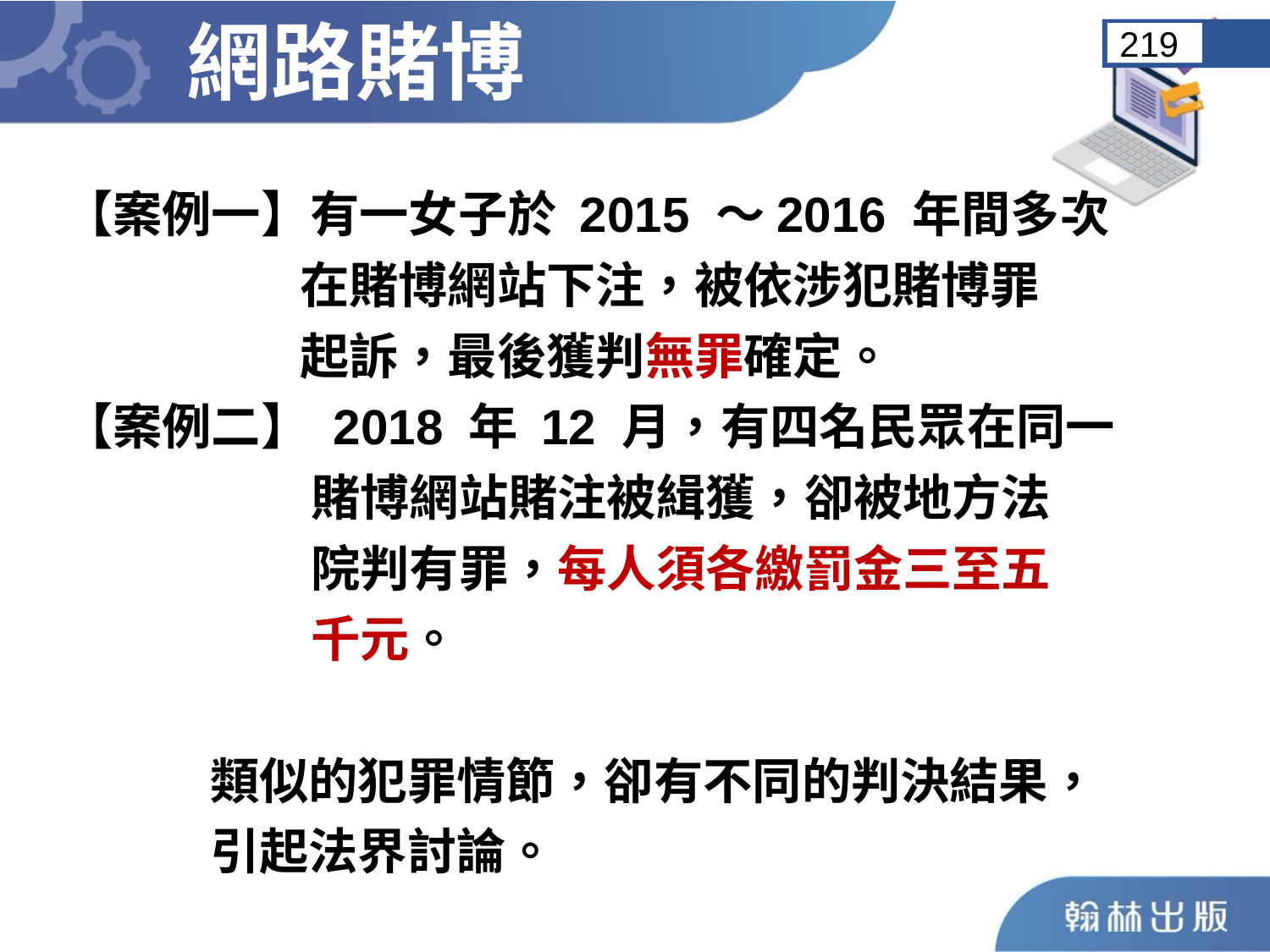

網路賭博
219
【案例一】有一女子於 2015 ～2016 年間多次
                    在賭博網站下注，被依涉犯賭博罪
                    起訴，最後獲判無罪確定。
【案例二】 2018 年 12 月，有四名民眾在同一
                     賭博網站賭注被緝獲，卻被地方法
                     院判有罪，每人須各繳罰金三至五
                     千元。

            類似的犯罪情節，卻有不同的判決結果，
            引起法界討論。